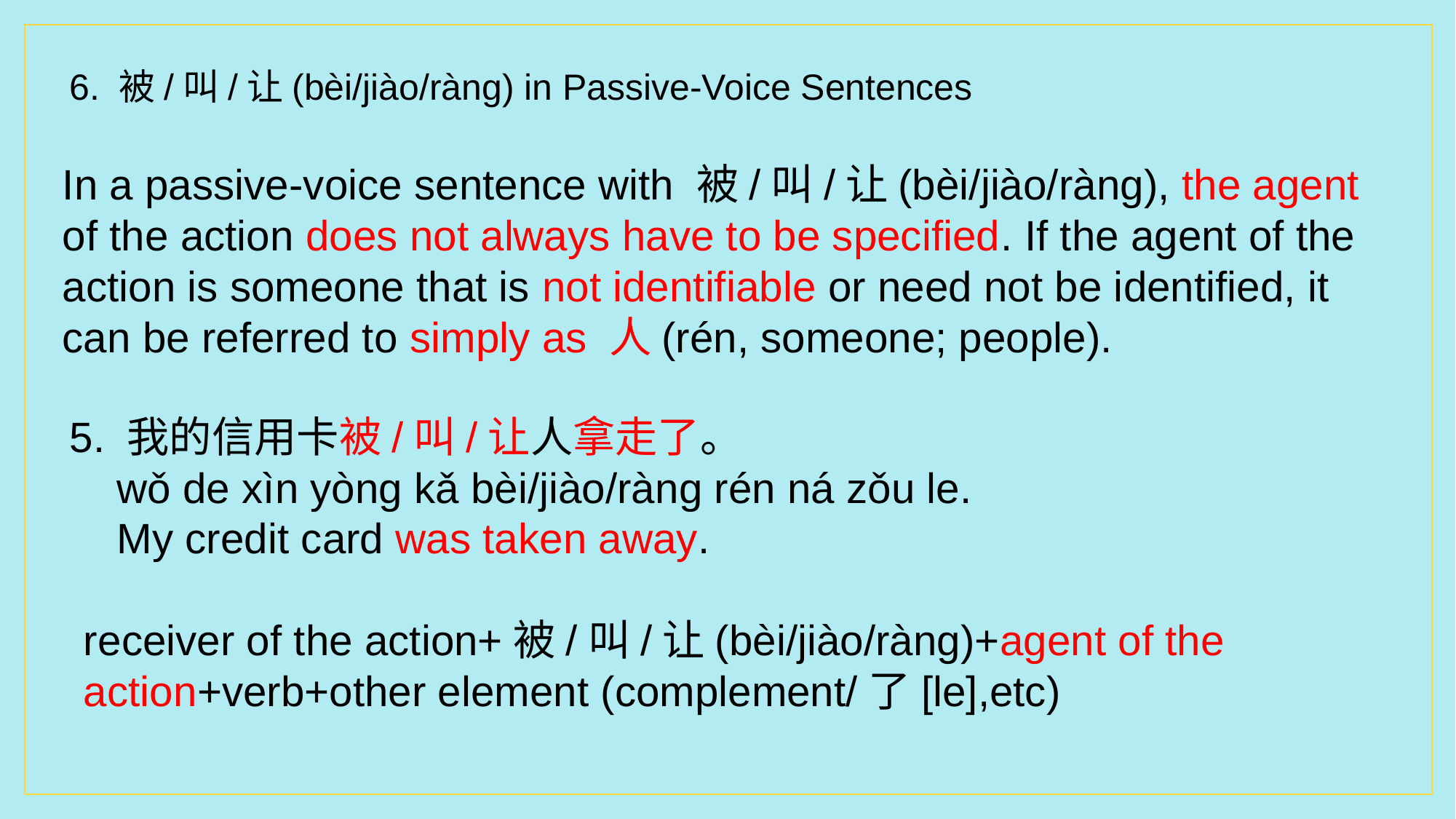

6. 被/叫/让(bèi/jiào/ràng) in Passive-Voice Sentences
In a passive-voice sentence with 被/叫/让(bèi/jiào/ràng), the agent of the action does not always have to be specified. If the agent of the action is someone that is not identifiable or need not be identified, it can be referred to simply as 人(rén, someone; people).
5. 我的信用卡被/叫/让人拿走了。
    wǒ de xìn yòng kǎ bèi/jiào/ràng rén ná zǒu le.
    My credit card was taken away.
receiver of the action+被/叫/让(bèi/jiào/ràng)+agent of the action+verb+other element (complement/了[le],etc)